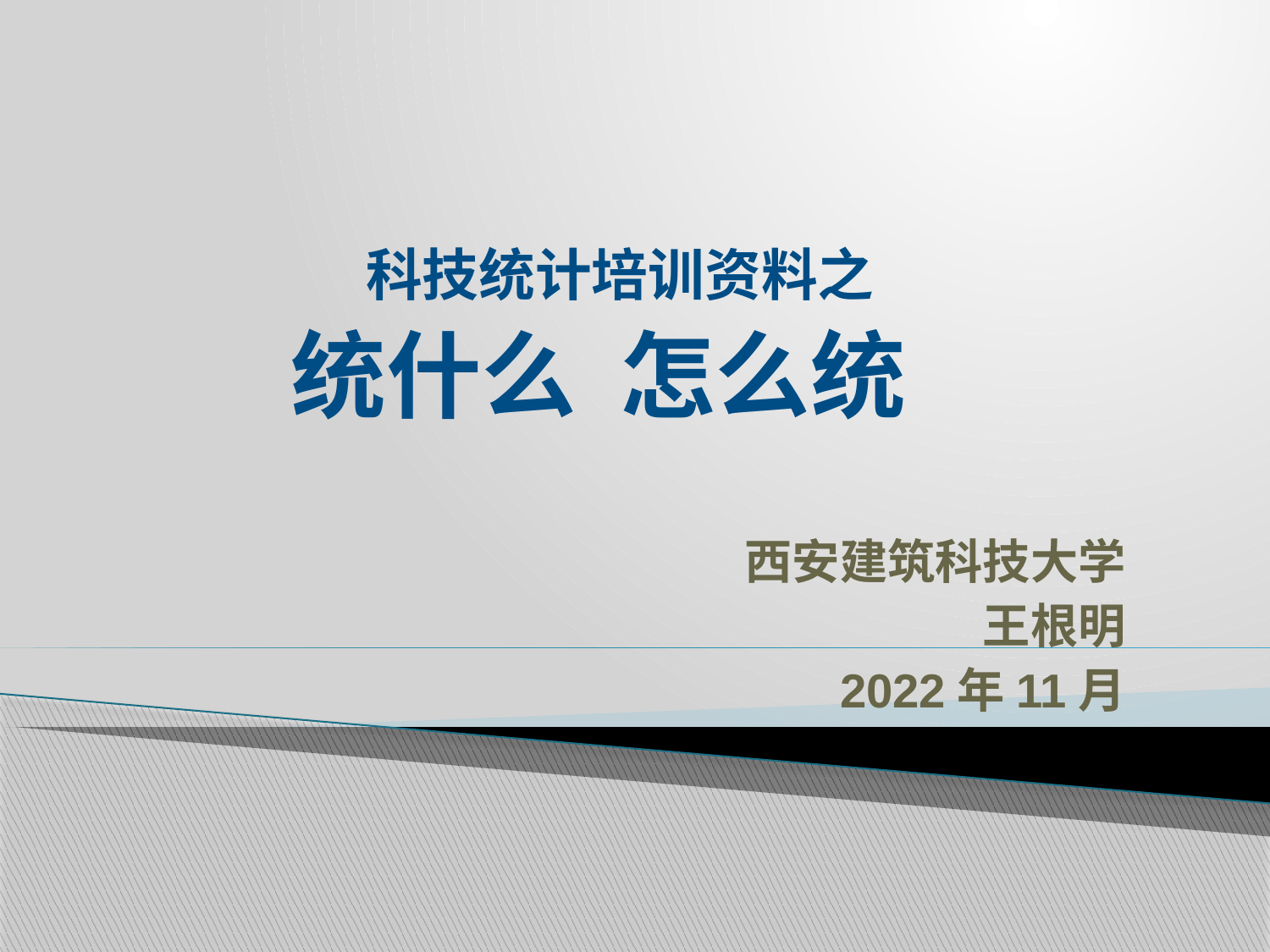

# 科技统计培训资料之 统什么  怎么统
西安建筑科技大学
王根明
2022年11月